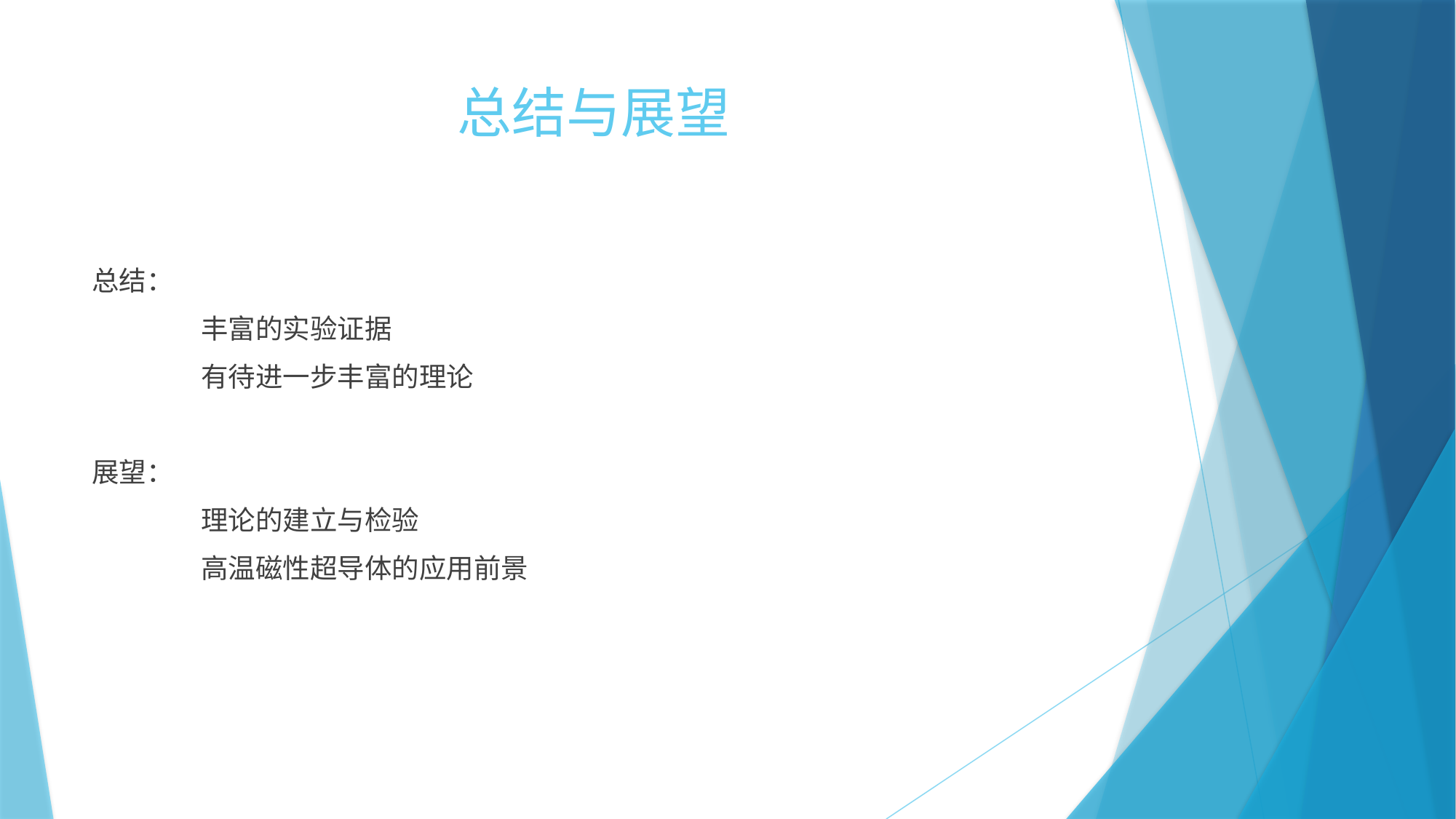

# 总结与展望
总结：
	丰富的实验证据
	有待进一步丰富的理论

展望：
	理论的建立与检验
	高温磁性超导体的应用前景